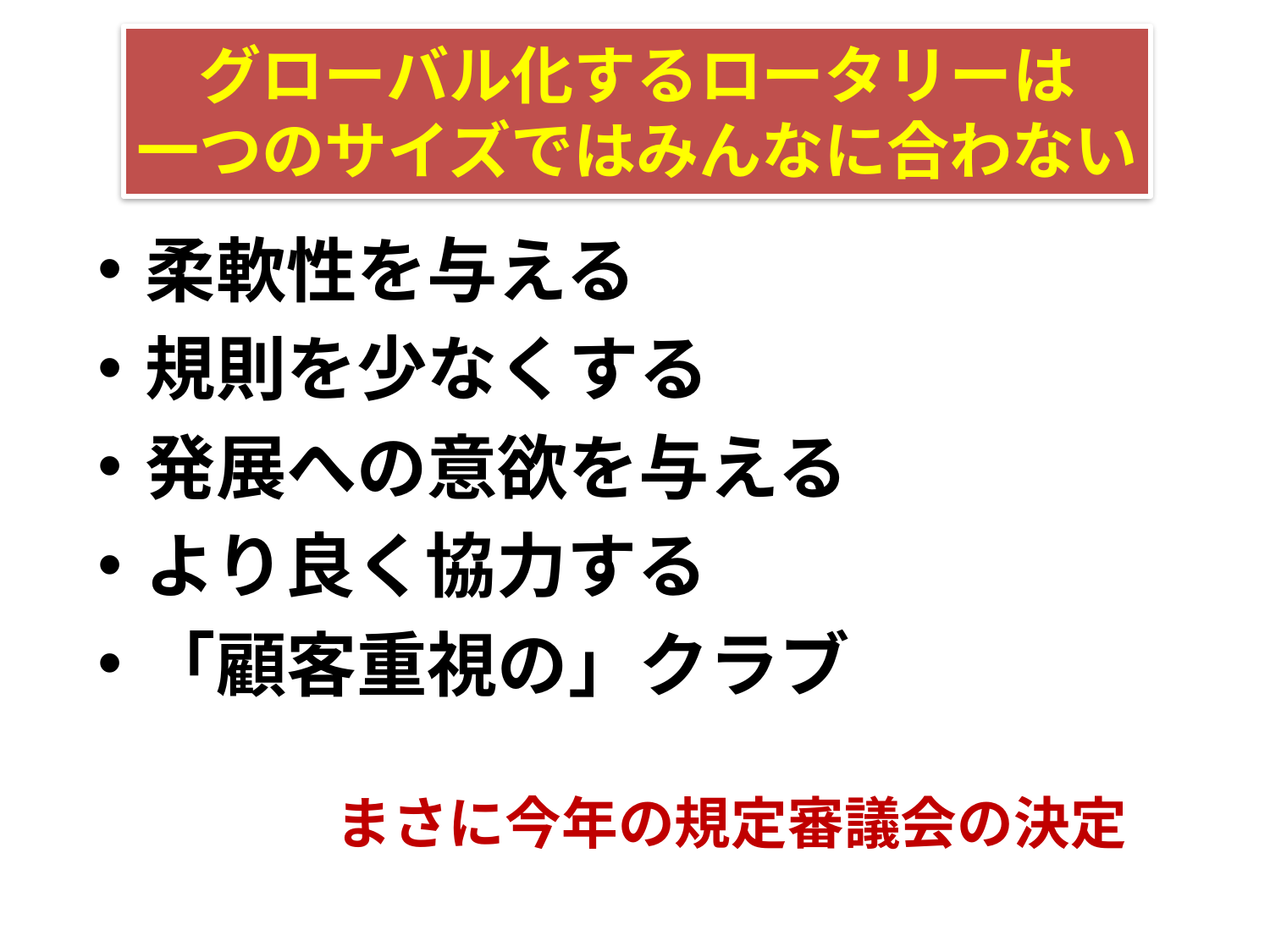

# グローバル化するロータリーは 一つのサイズではみんなに合わない
柔軟性を与える
規則を少なくする
発展への意欲を与える
より良く協力する
「顧客重視の」クラブ
まさに今年の規定審議会の決定